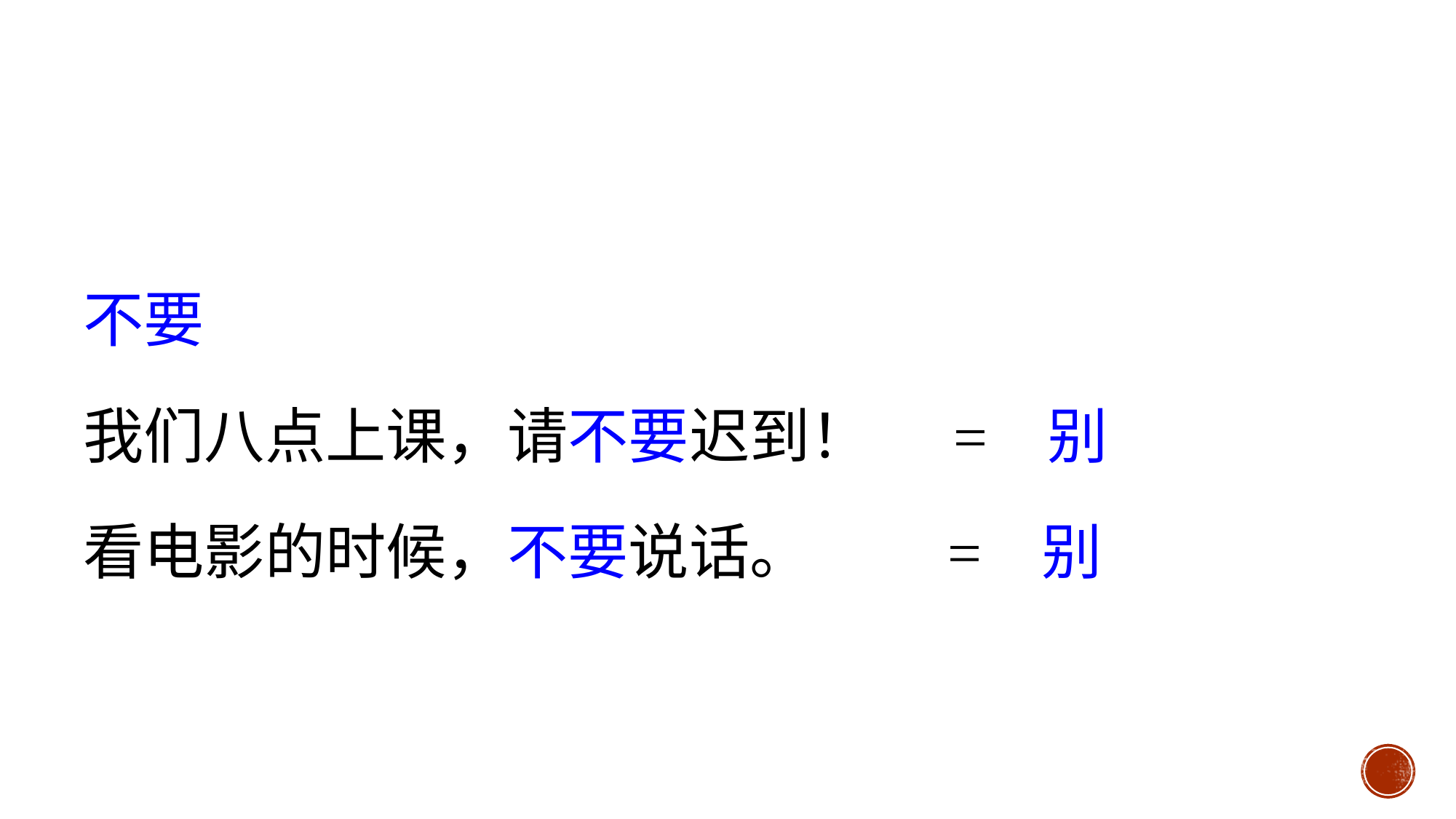

不要
我们八点上课，请不要迟到！     =   别
看电影的时候，不要说话。         =   别